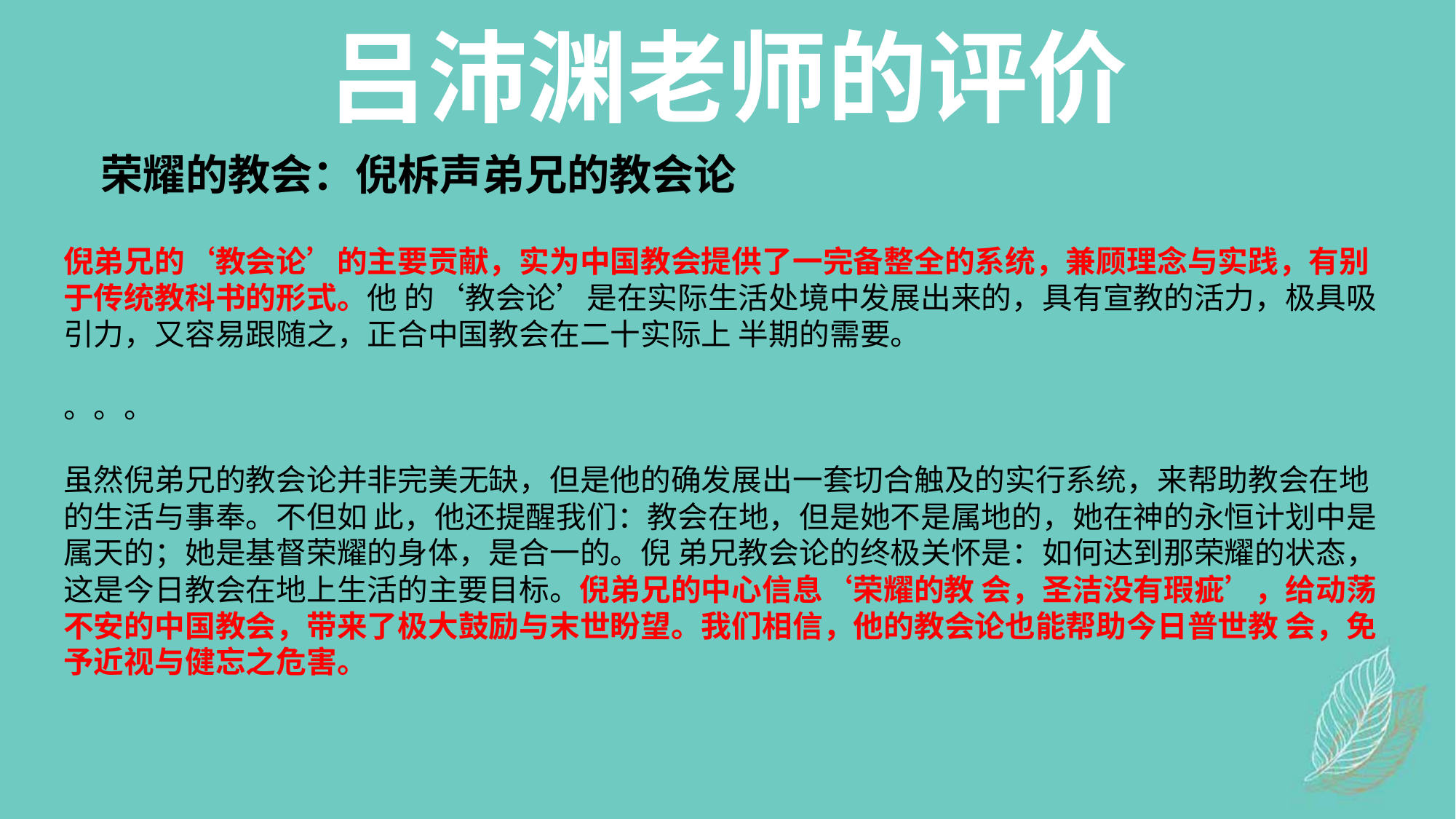

吕沛渊老师的评价
荣耀的教会：倪柝声弟兄的教会论
倪弟兄的‘教会论’的主要贡献，实为中国教会提供了一完备整全的系统，兼顾理念与实践，有别于传统教科书的形式。他 的‘教会论’是在实际生活处境中发展出来的，具有宣教的活力，极具吸引力，又容易跟随之，正合中国教会在二十实际上 半期的需要。

。。。

虽然倪弟兄的教会论并非完美无缺，但是他的确发展出一套切合触及的实行系统，来帮助教会在地的生活与事奉。不但如 此，他还提醒我们：教会在地，但是她不是属地的，她在神的永恒计划中是属天的；她是基督荣耀的身体，是合一的。倪 弟兄教会论的终极关怀是：如何达到那荣耀的状态，这是今日教会在地上生活的主要目标。倪弟兄的中心信息‘荣耀的教 会，圣洁没有瑕疵’，给动荡不安的中国教会，带来了极大鼓励与末世盼望。我们相信，他的教会论也能帮助今日普世教 会，免予近视与健忘之危害。